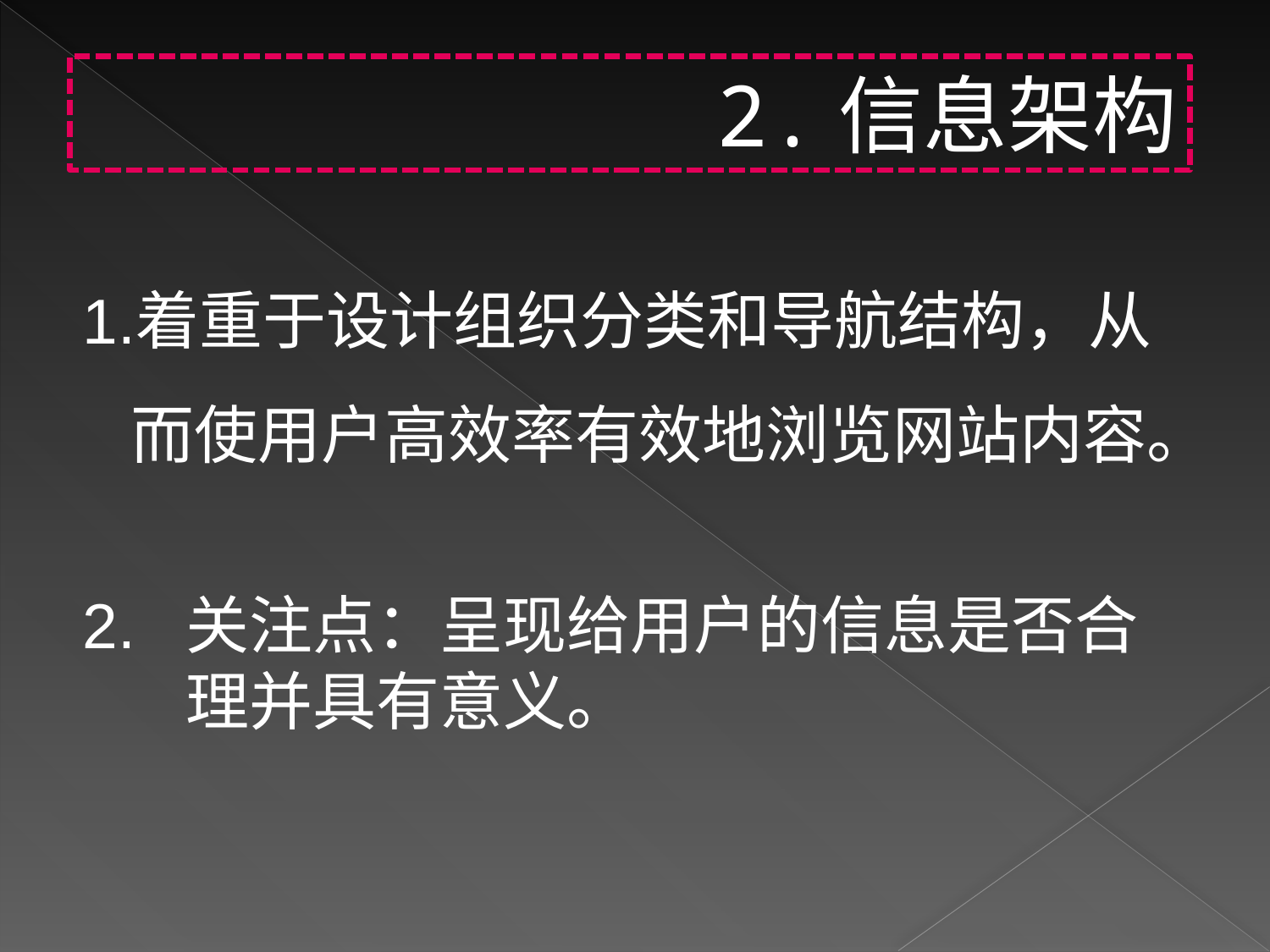

2.信息架构
着重于设计组织分类和导航结构，从而使用户高效率有效地浏览网站内容。

关注点：呈现给用户的信息是否合理并具有意义。